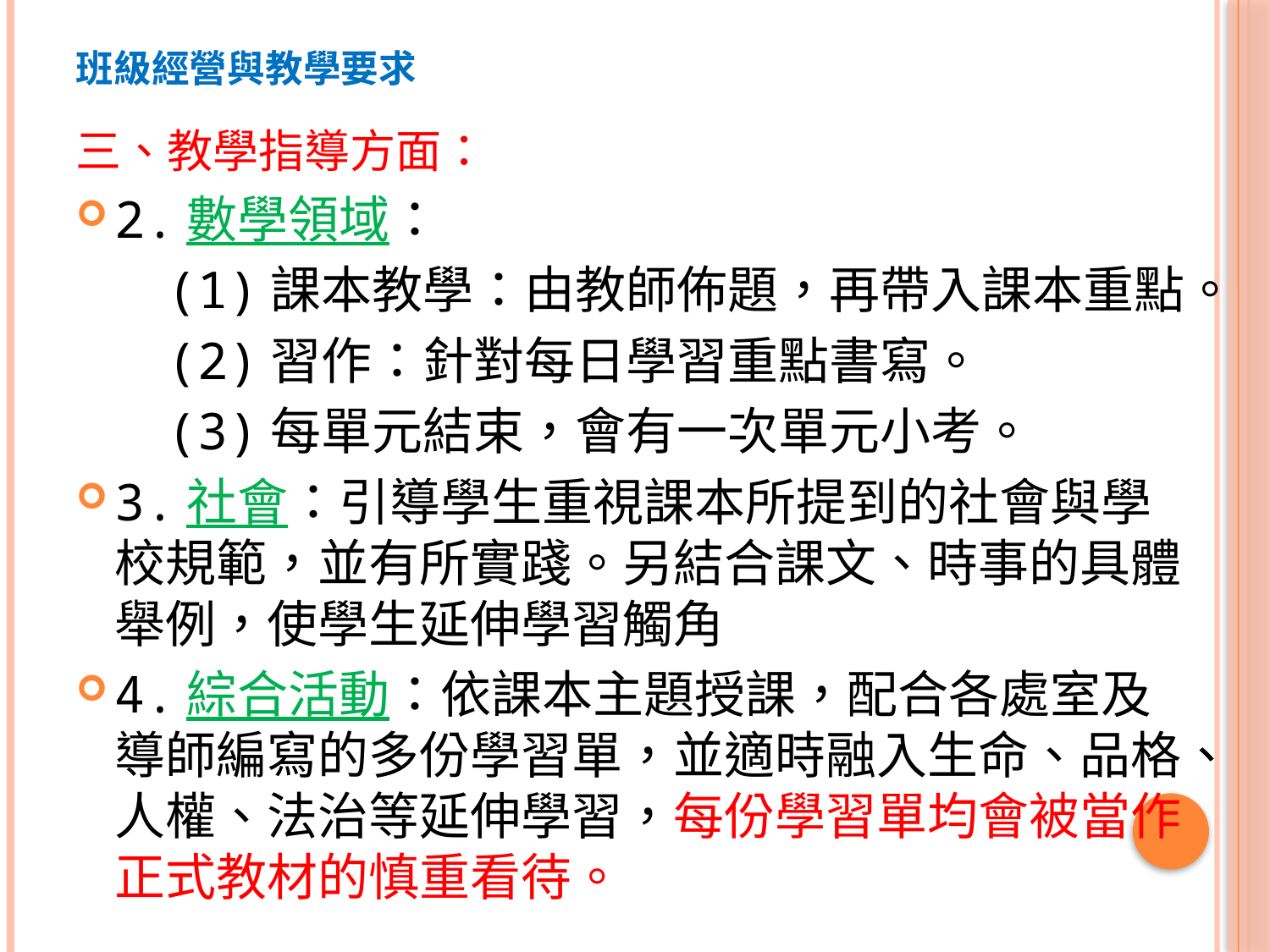

# 班級經營與教學要求
三、教學指導方面：
2.數學領域：
   (1)課本教學：由教師佈題，再帶入課本重點。
   (2)習作：針對每日學習重點書寫。
   (3)每單元結束，會有一次單元小考。
3.社會：引導學生重視課本所提到的社會與學校規範，並有所實踐。另結合課文、時事的具體舉例，使學生延伸學習觸角
4.綜合活動：依課本主題授課，配合各處室及導師編寫的多份學習單，並適時融入生命、品格、人權、法治等延伸學習，每份學習單均會被當作正式教材的慎重看待。